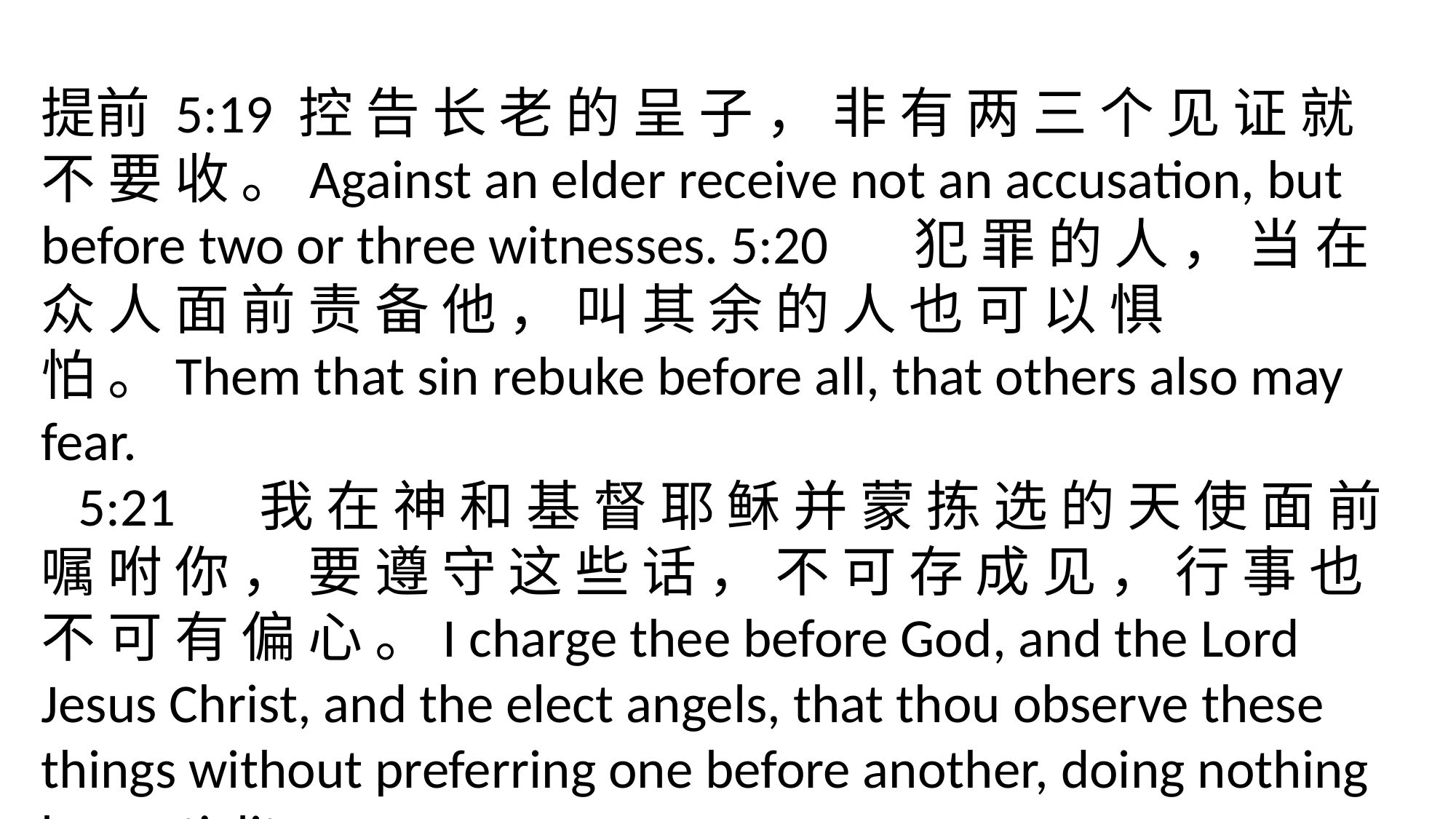

提前 5:19 控 告 长 老 的 呈 子 ， 非 有 两 三 个 见 证 就 不 要 收 。Against an elder receive not an accusation, but before two or three witnesses. 5:20	犯 罪 的 人 ， 当 在 众 人 面 前 责 备 他 ， 叫 其 余 的 人 也 可 以 惧 怕 。Them that sin rebuke before all, that others also may fear.
   5:21	我 在 神 和 基 督 耶 稣 并 蒙 拣 选 的 天 使 面 前 嘱 咐 你 ， 要 遵 守 这 些 话 ， 不 可 存 成 见 ， 行 事 也 不 可 有 偏 心 。I charge thee before God, and the Lord Jesus Christ, and the elect angels, that thou observe these things without preferring one before another, doing nothing by partiality.